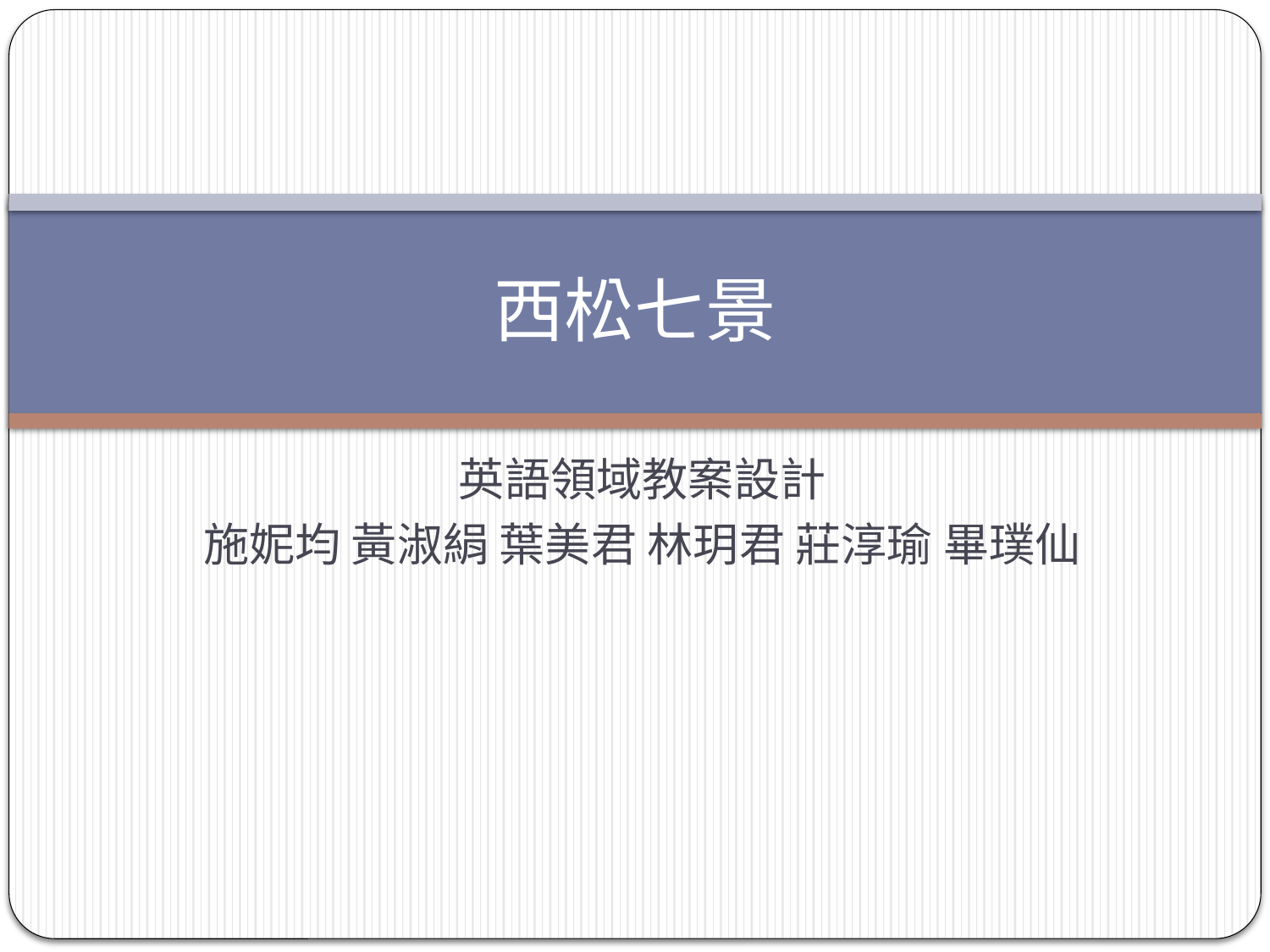

# 西松七景
英語領域教案設計
施妮均 黃淑絹 葉美君 林玥君 莊淳瑜 畢璞仙